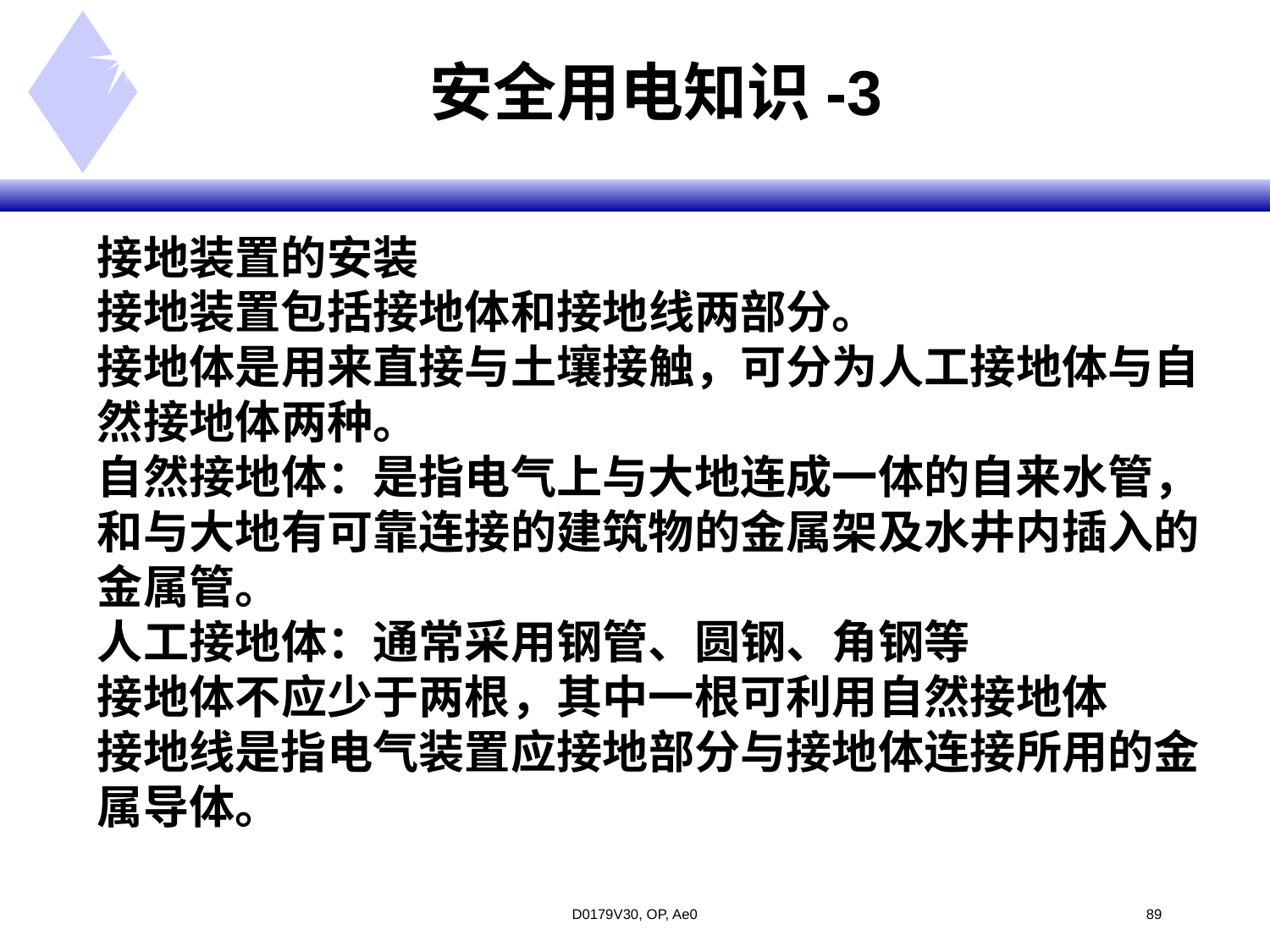

# 安全用电知识-3
接地装置的安装
接地装置包括接地体和接地线两部分。
接地体是用来直接与土壤接触，可分为人工接地体与自然接地体两种。
自然接地体：是指电气上与大地连成一体的自来水管，和与大地有可靠连接的建筑物的金属架及水井内插入的金属管。
人工接地体：通常采用钢管、圆钢、角钢等
接地体不应少于两根，其中一根可利用自然接地体
接地线是指电气装置应接地部分与接地体连接所用的金属导体。
D0179V30, OP, Ae0
89